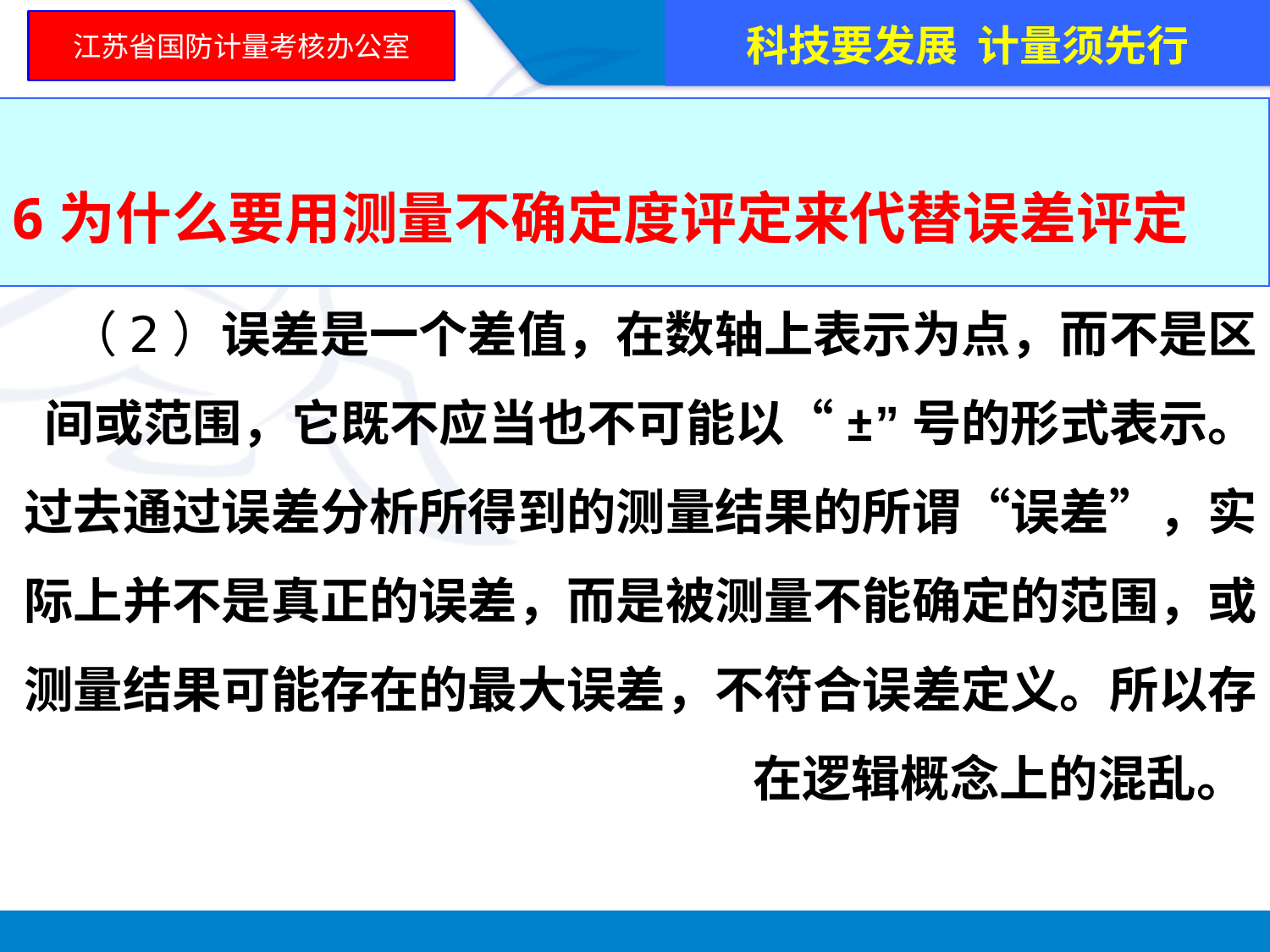

科技要发展  计量须先行
江苏省国防计量考核办公室
6为什么要用测量不确定度评定来代替误差评定

（2）误差是一个差值，在数轴上表示为点，而不是区间或范围，它既不应当也不可能以“±”号的形式表示。过去通过误差分析所得到的测量结果的所谓“误差”，实际上并不是真正的误差，而是被测量不能确定的范围，或测量结果可能存在的最大误差，不符合误差定义。所以存在逻辑概念上的混乱。